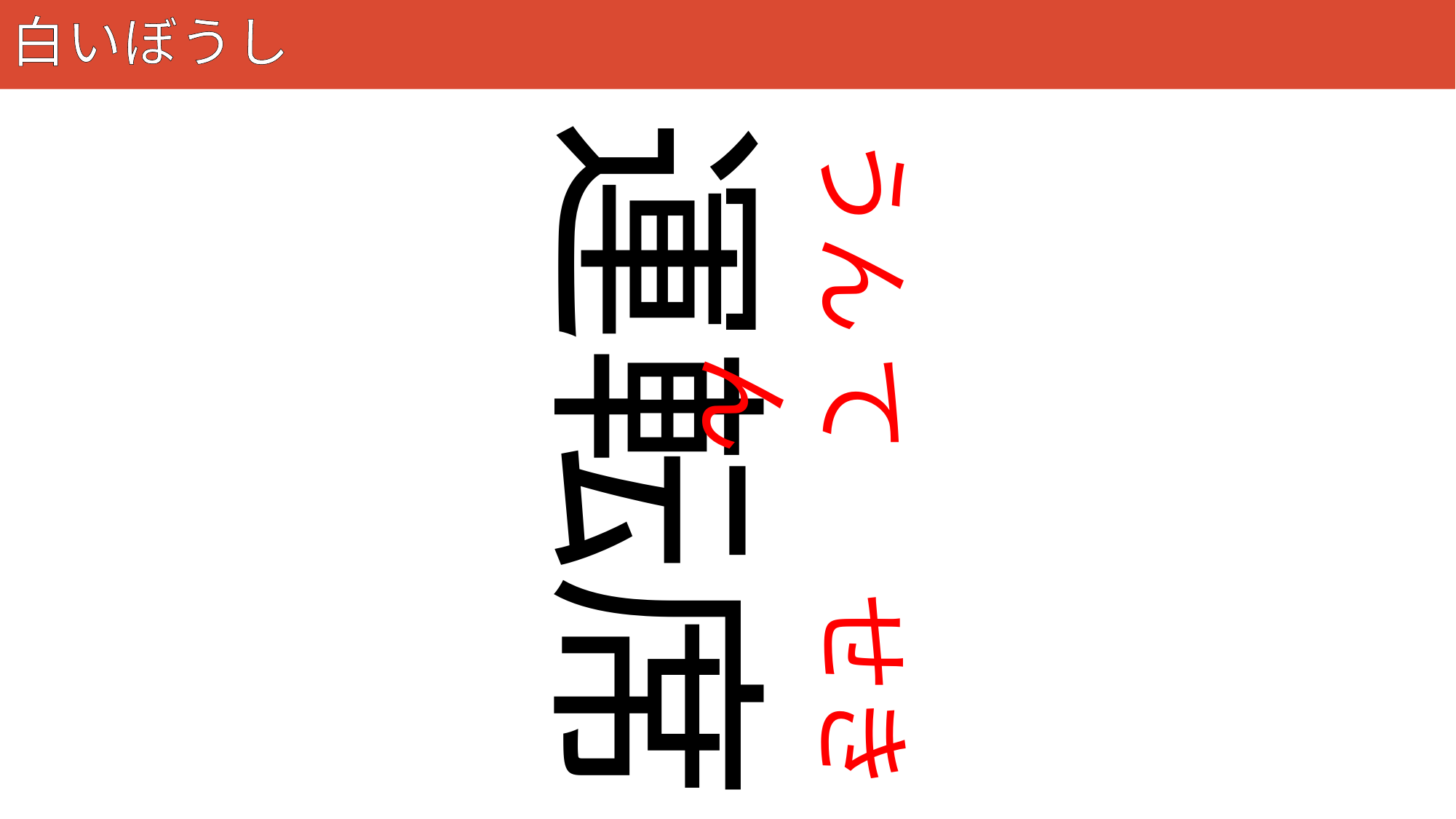

# 白いぼうし
5
運転席
うん
てん
せき